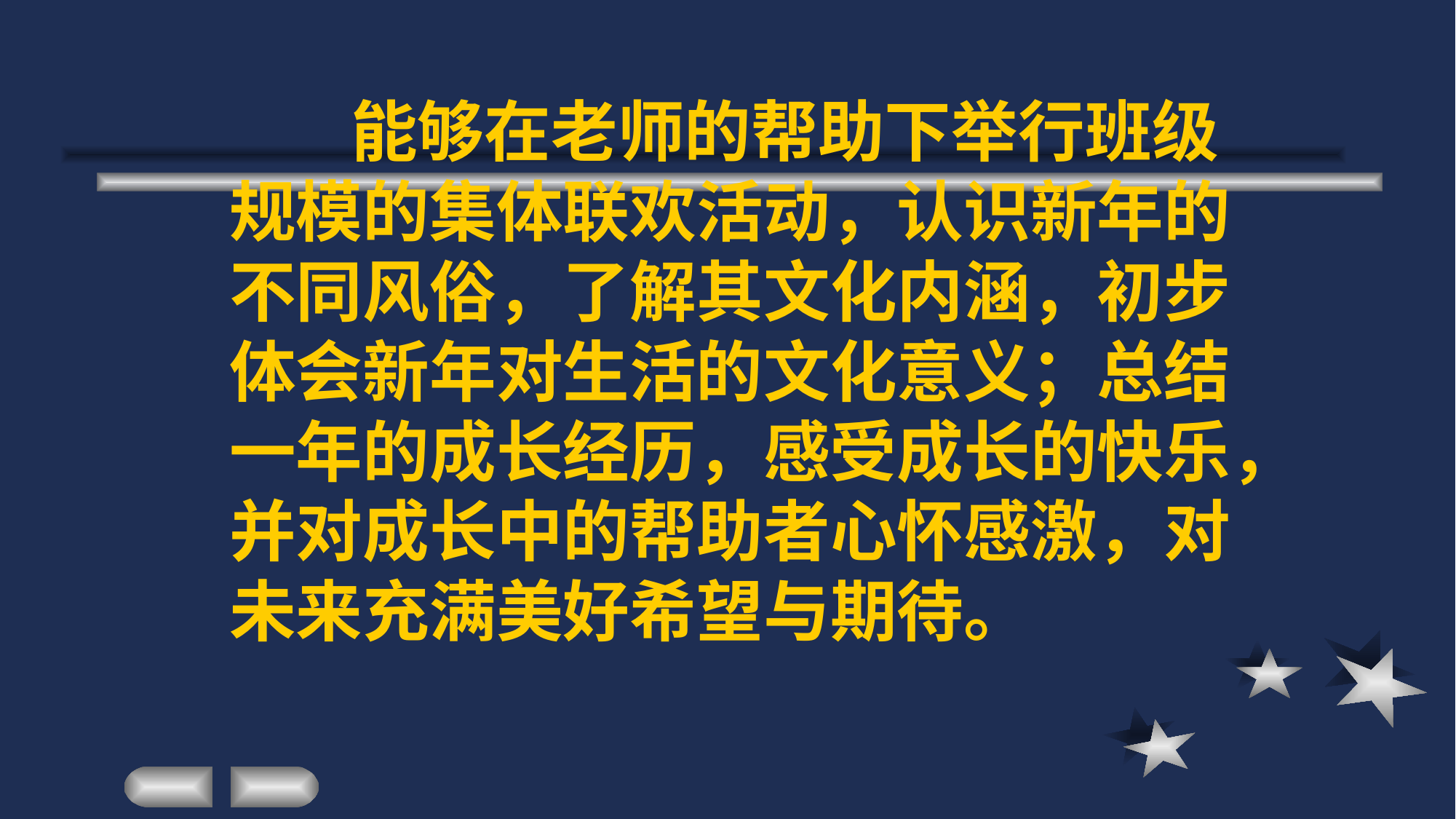

# 能够在老师的帮助下举行班级规模的集体联欢活动，认识新年的不同风俗，了解其文化内涵，初步体会新年对生活的文化意义；总结一年的成长经历，感受成长的快乐，并对成长中的帮助者心怀感激，对未来充满美好希望与期待。